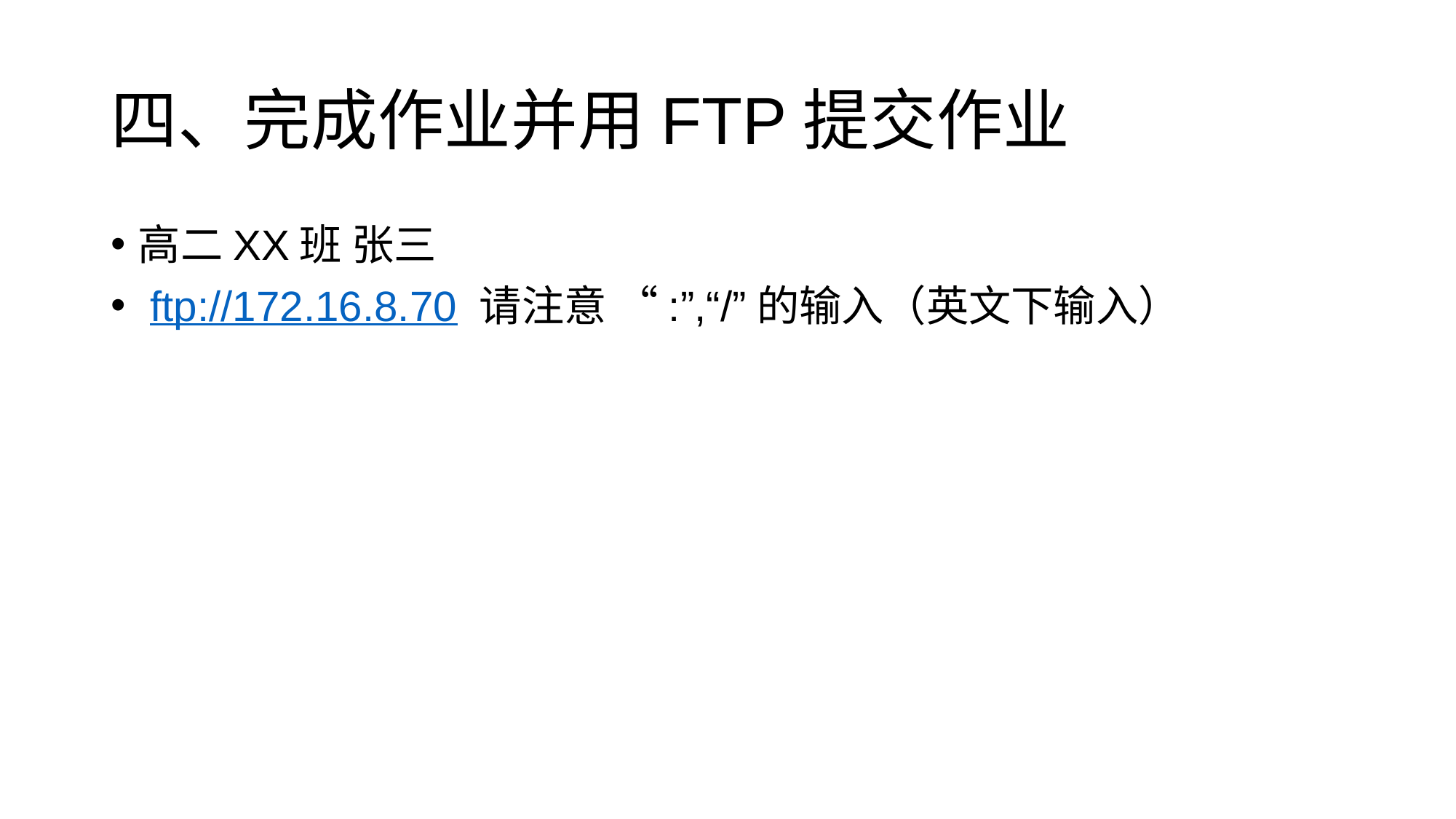

# 四、完成作业并用FTP提交作业
高二XX班 张三
 ftp://172.16.8.70 请注意 “:”,“/”的输入（英文下输入）